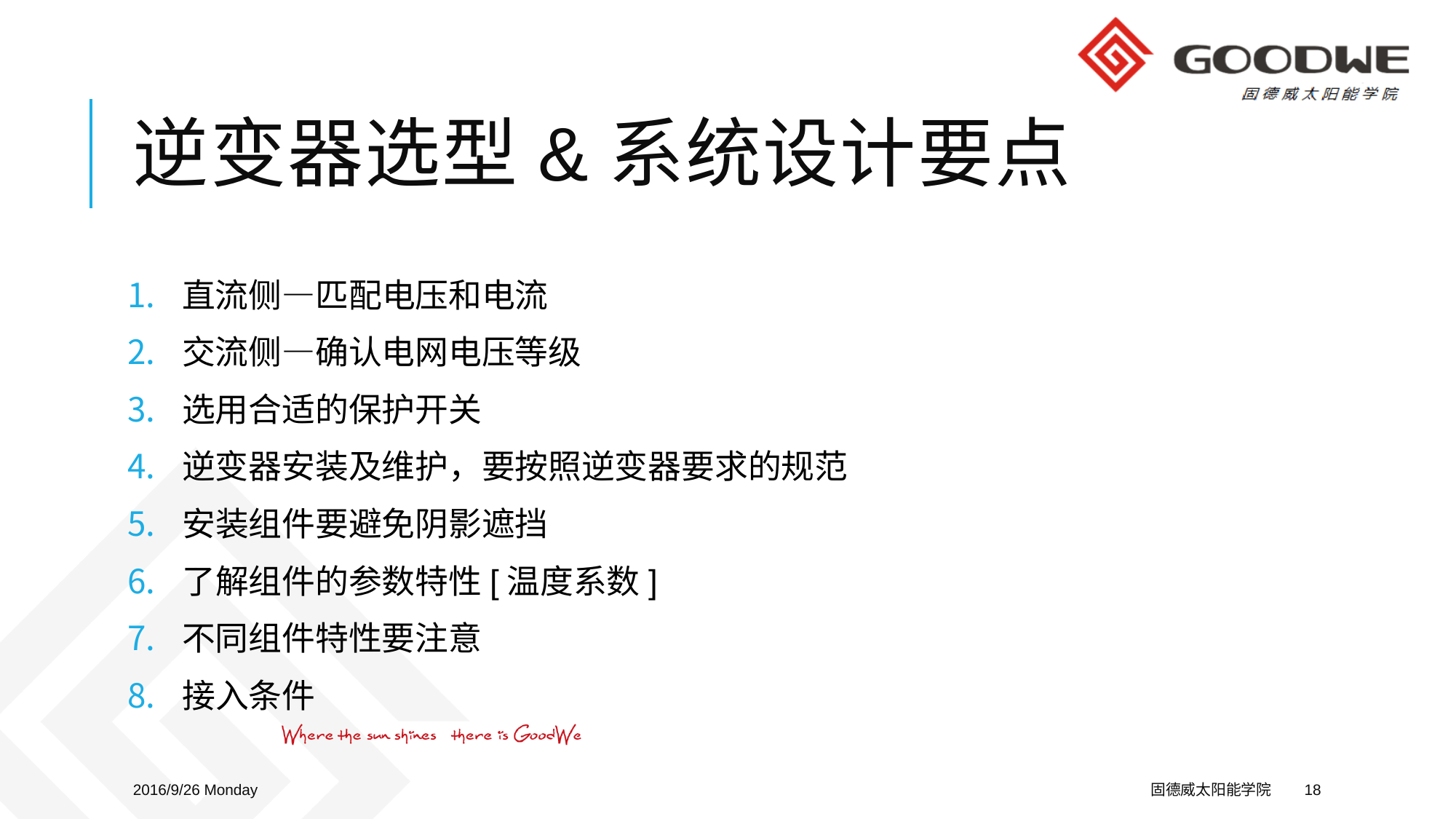

# 逆变器选型&系统设计要点
直流侧—匹配电压和电流
交流侧—确认电网电压等级
选用合适的保护开关
逆变器安装及维护，要按照逆变器要求的规范
安装组件要避免阴影遮挡
了解组件的参数特性[温度系数]
不同组件特性要注意
接入条件

2016/9/26 Monday
固德威太阳能学院
18